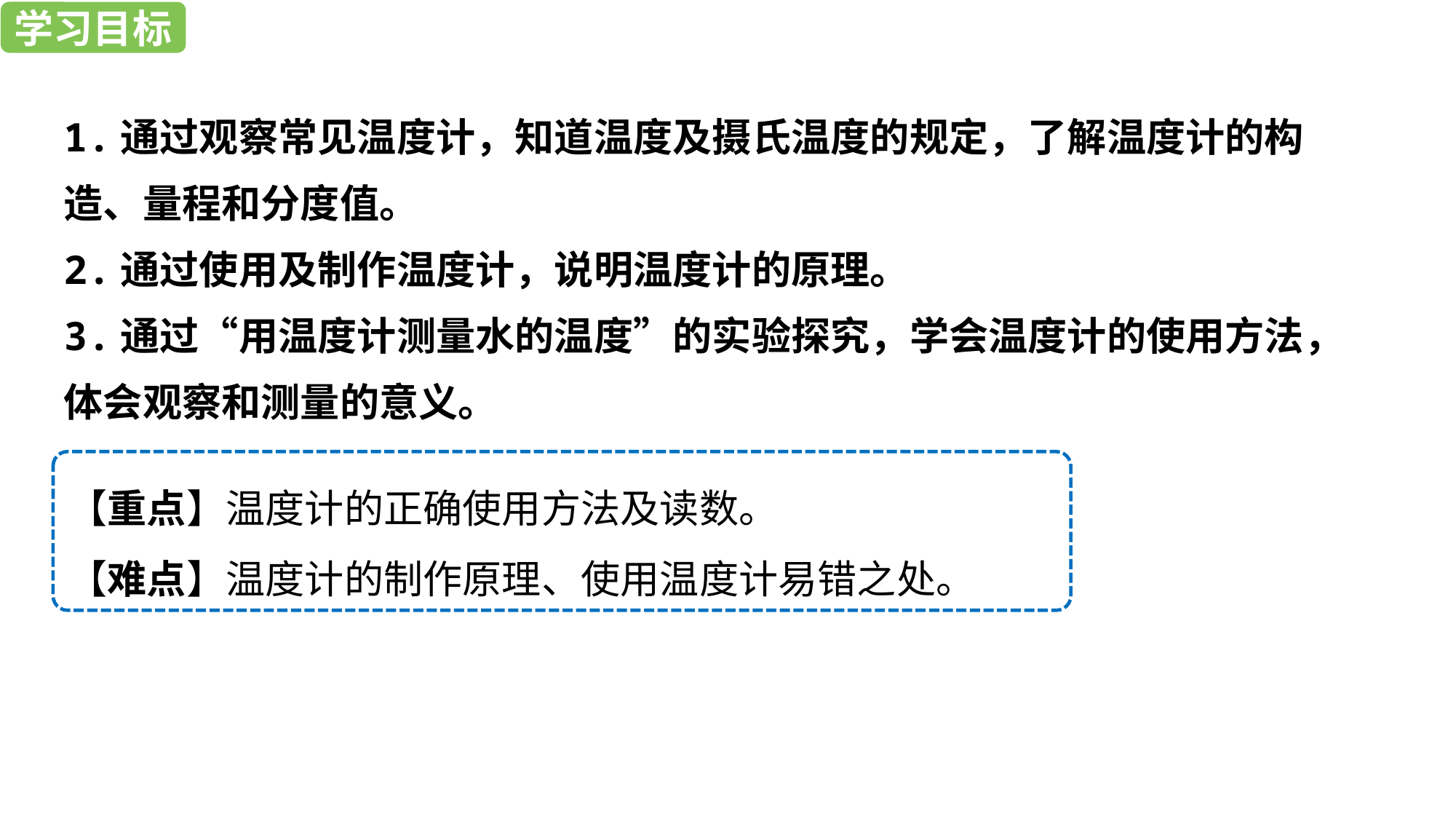

学习目标
学习目标
1.通过观察常见温度计，知道温度及摄氏温度的规定，了解温度计的构造、量程和分度值。
2.通过使用及制作温度计，说明温度计的原理。
3.通过“用温度计测量水的温度”的实验探究，学会温度计的使用方法，体会观察和测量的意义。
【重点】温度计的正确使用方法及读数。
【难点】温度计的制作原理、使用温度计易错之处。